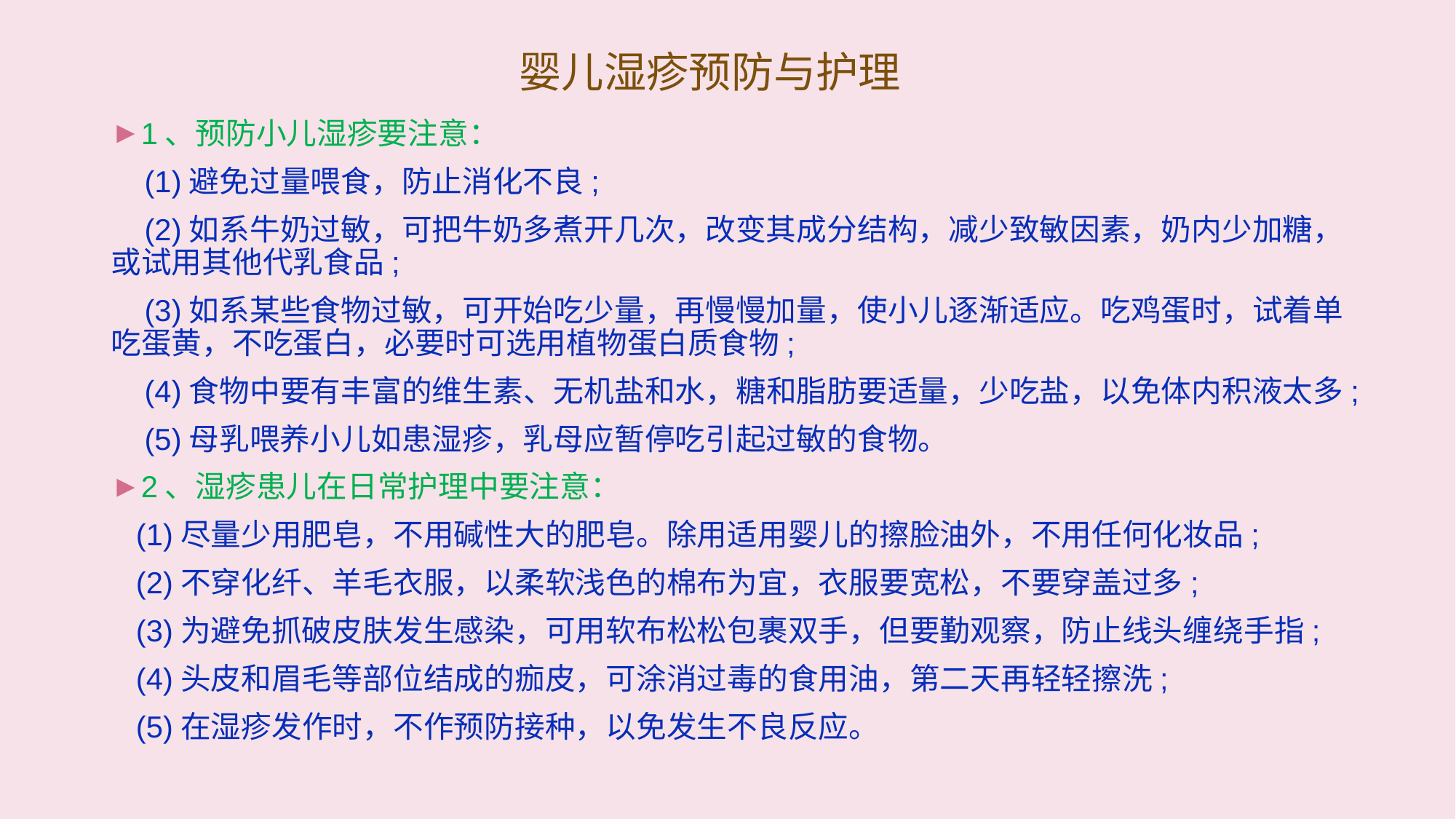

# 婴儿湿疹预防与护理
1、预防小儿湿疹要注意：
    (1)避免过量喂食，防止消化不良;
    (2)如系牛奶过敏，可把牛奶多煮开几次，改变其成分结构，减少致敏因素，奶内少加糖，或试用其他代乳食品;
    (3)如系某些食物过敏，可开始吃少量，再慢慢加量，使小儿逐渐适应。吃鸡蛋时，试着单吃蛋黄，不吃蛋白，必要时可选用植物蛋白质食物;
    (4)食物中要有丰富的维生素、无机盐和水，糖和脂肪要适量，少吃盐，以免体内积液太多;
    (5)母乳喂养小儿如患湿疹，乳母应暂停吃引起过敏的食物。
2、湿疹患儿在日常护理中要注意：
   (1)尽量少用肥皂，不用碱性大的肥皂。除用适用婴儿的擦脸油外，不用任何化妆品;
   (2)不穿化纤、羊毛衣服，以柔软浅色的棉布为宜，衣服要宽松，不要穿盖过多;
   (3)为避免抓破皮肤发生感染，可用软布松松包裹双手，但要勤观察，防止线头缠绕手指;
   (4)头皮和眉毛等部位结成的痂皮，可涂消过毒的食用油，第二天再轻轻擦洗;
   (5)在湿疹发作时，不作预防接种，以免发生不良反应。